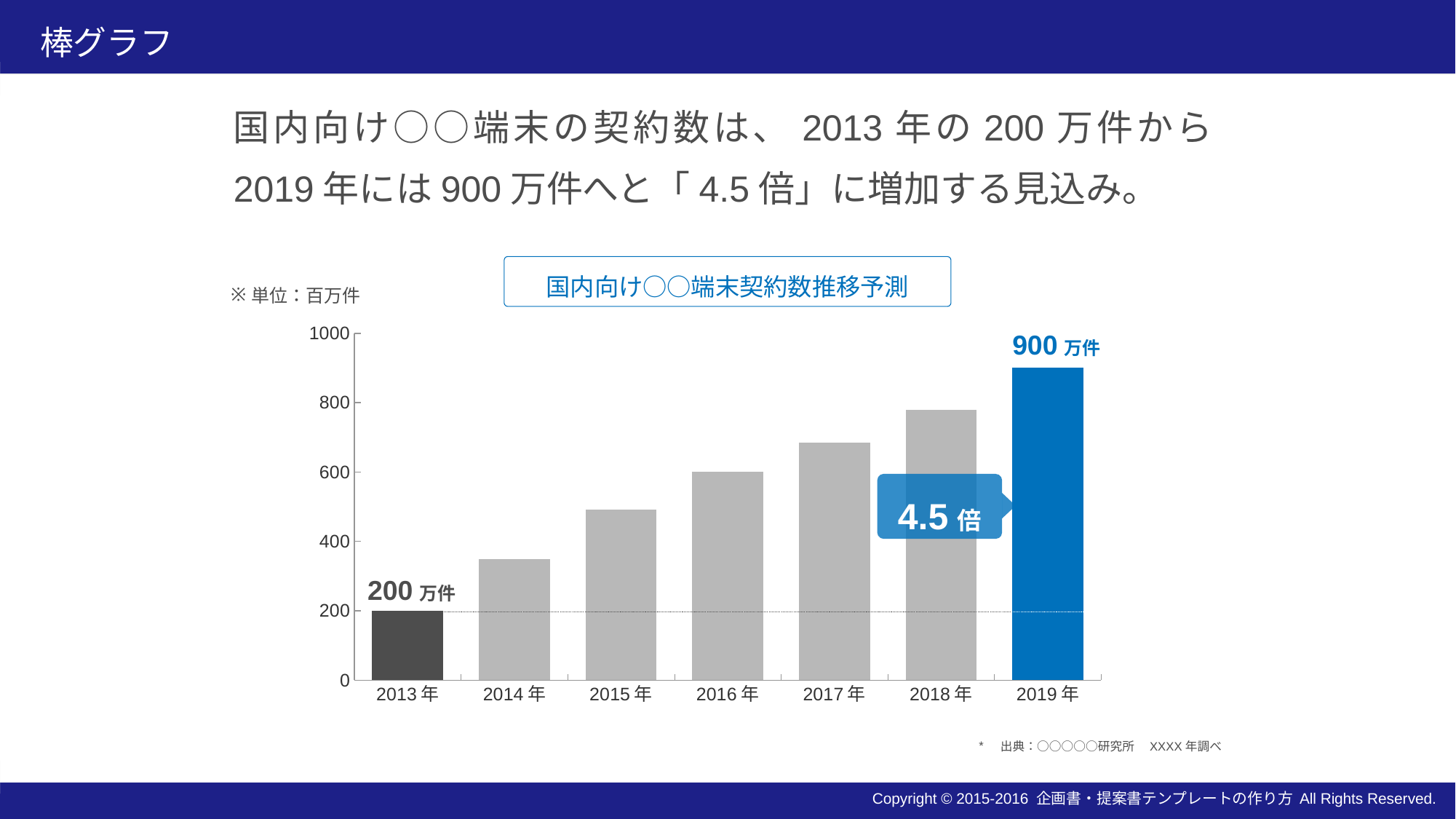

# 棒グラフ
国内向け○○端末の契約数は、2013年の200万件から2019年には900万件へと「4.5倍」に増加する見込み。
国内向け○○端末契約数推移予測

### Chart:

| Category |  |
|---|---|
| 2013年 | 200.0 |
| 2014年 | 348.0 |
| 2015年 | 492.0 |
| 2016年 | 600.0 |
| 2017年 | 684.0 |
| 2018年 | 780.0 |
| 2019年 | 900.0 |
単位：百万件
900万件
4.5倍

200万件
出典：○○○○○研究所　XXXX年調べ